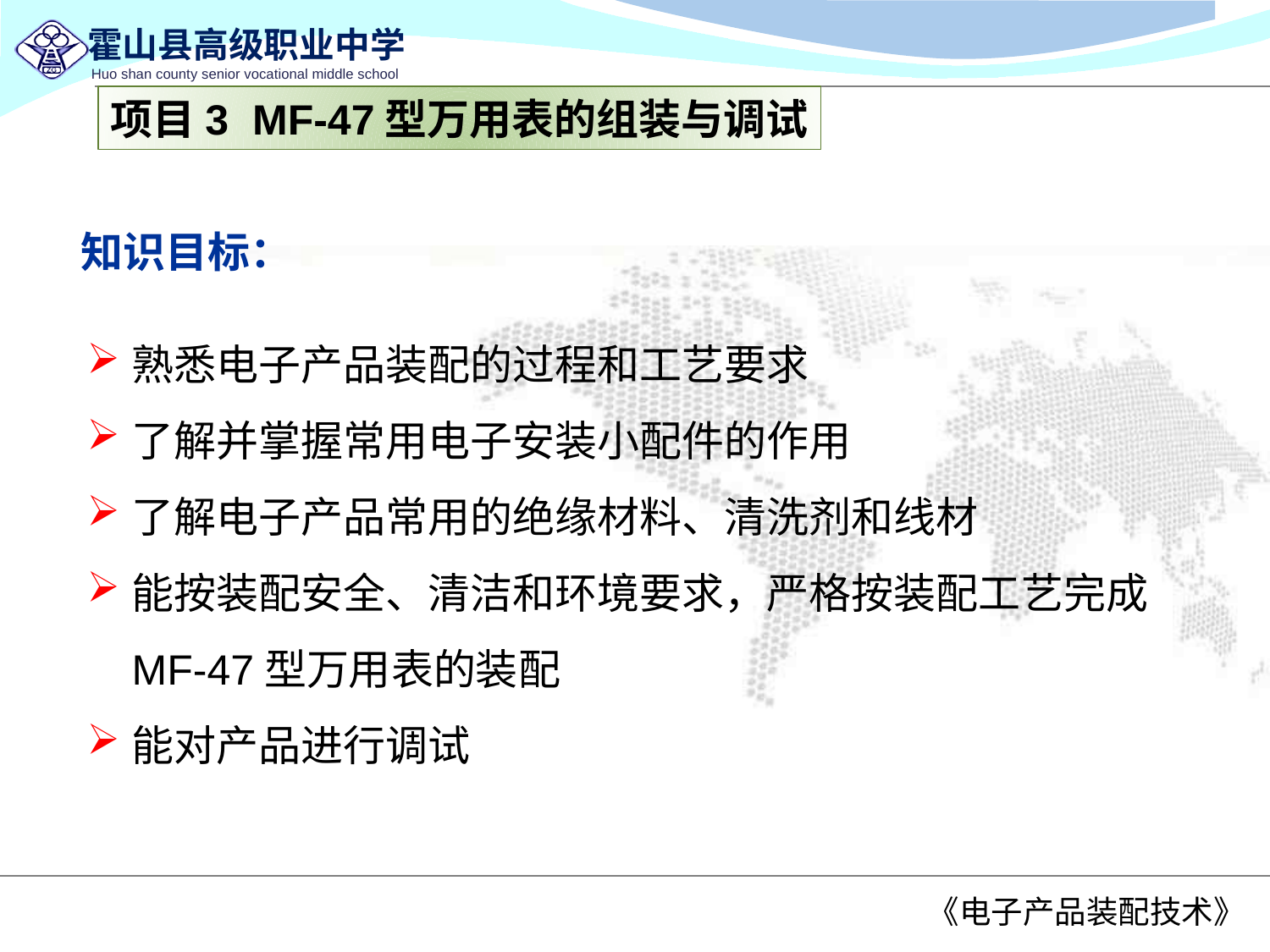

项目3  MF-47型万用表的组装与调试
知识目标：
熟悉电子产品装配的过程和工艺要求
了解并掌握常用电子安装小配件的作用
了解电子产品常用的绝缘材料、清洗剂和线材
能按装配安全、清洁和环境要求，严格按装配工艺完成MF-47型万用表的装配
能对产品进行调试